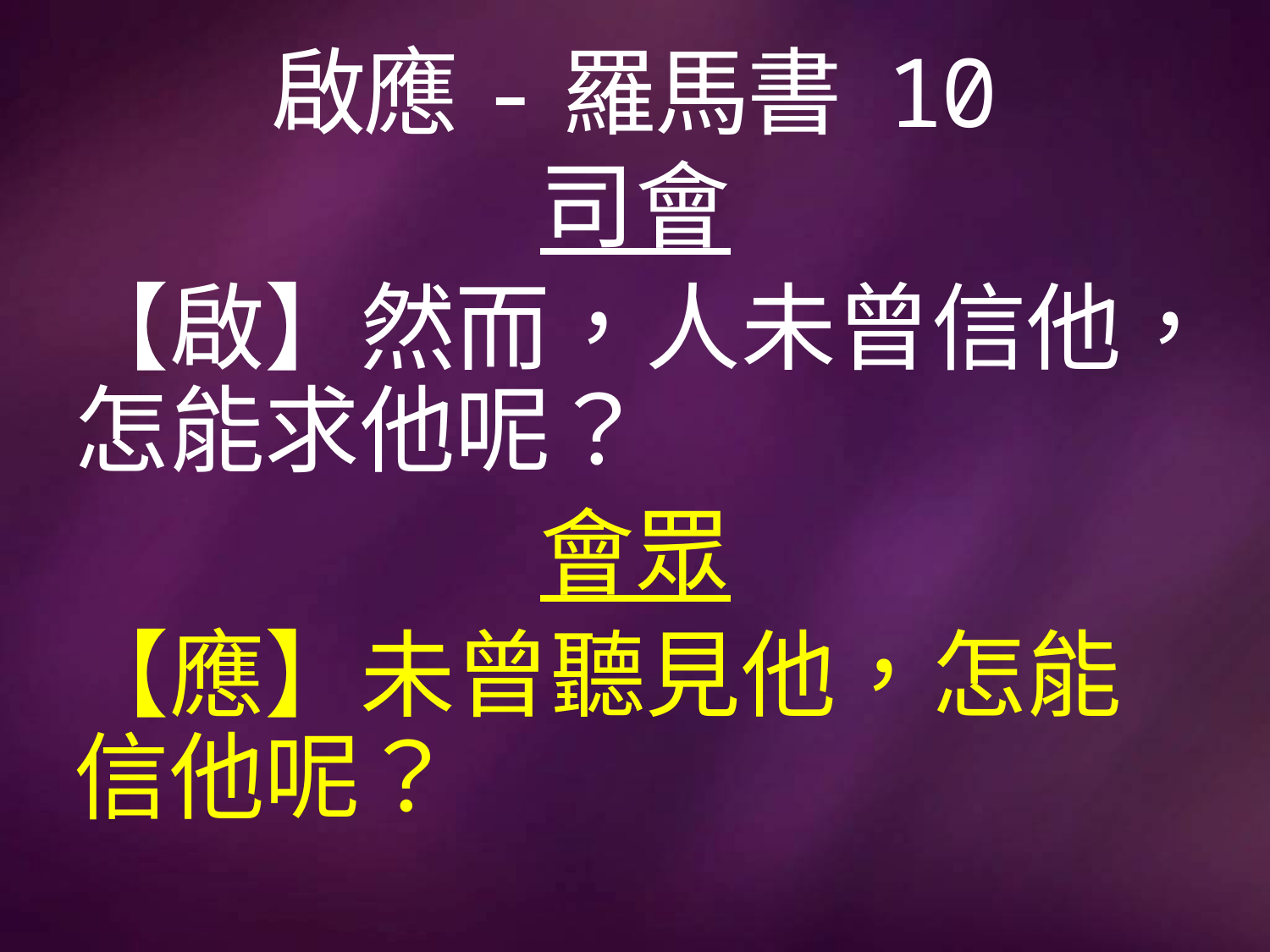

# 啟應-羅馬書 10
司會
【啟】然而，人未曾信他，怎能求他呢？
會眾
【應】未曾聽見他，怎能信他呢？